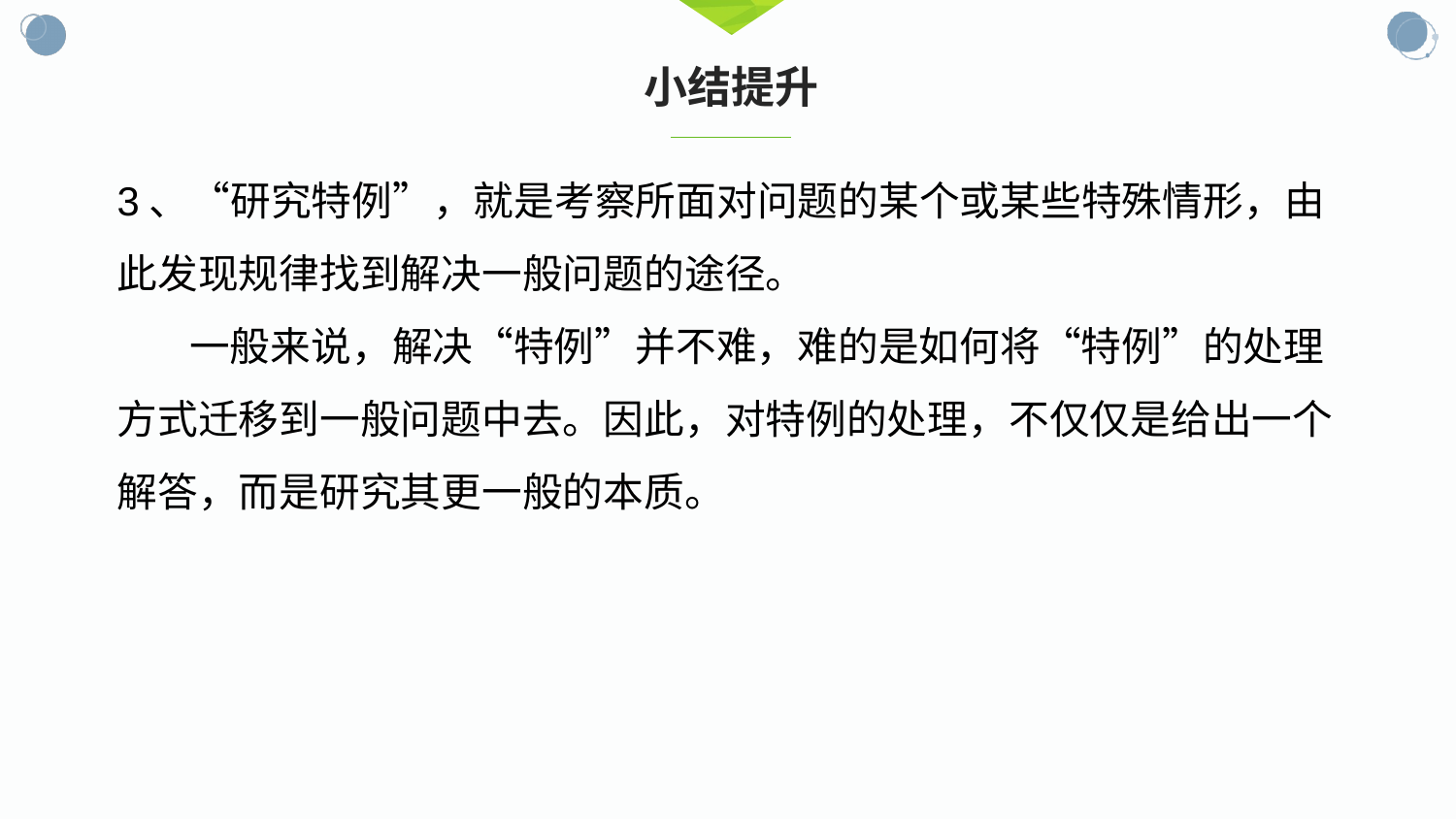

小结提升
3、“研究特例”，就是考察所面对问题的某个或某些特殊情形，由此发现规律找到解决一般问题的途径。
       一般来说，解决“特例”并不难，难的是如何将“特例”的处理方式迁移到一般问题中去。因此，对特例的处理，不仅仅是给出一个解答，而是研究其更一般的本质。